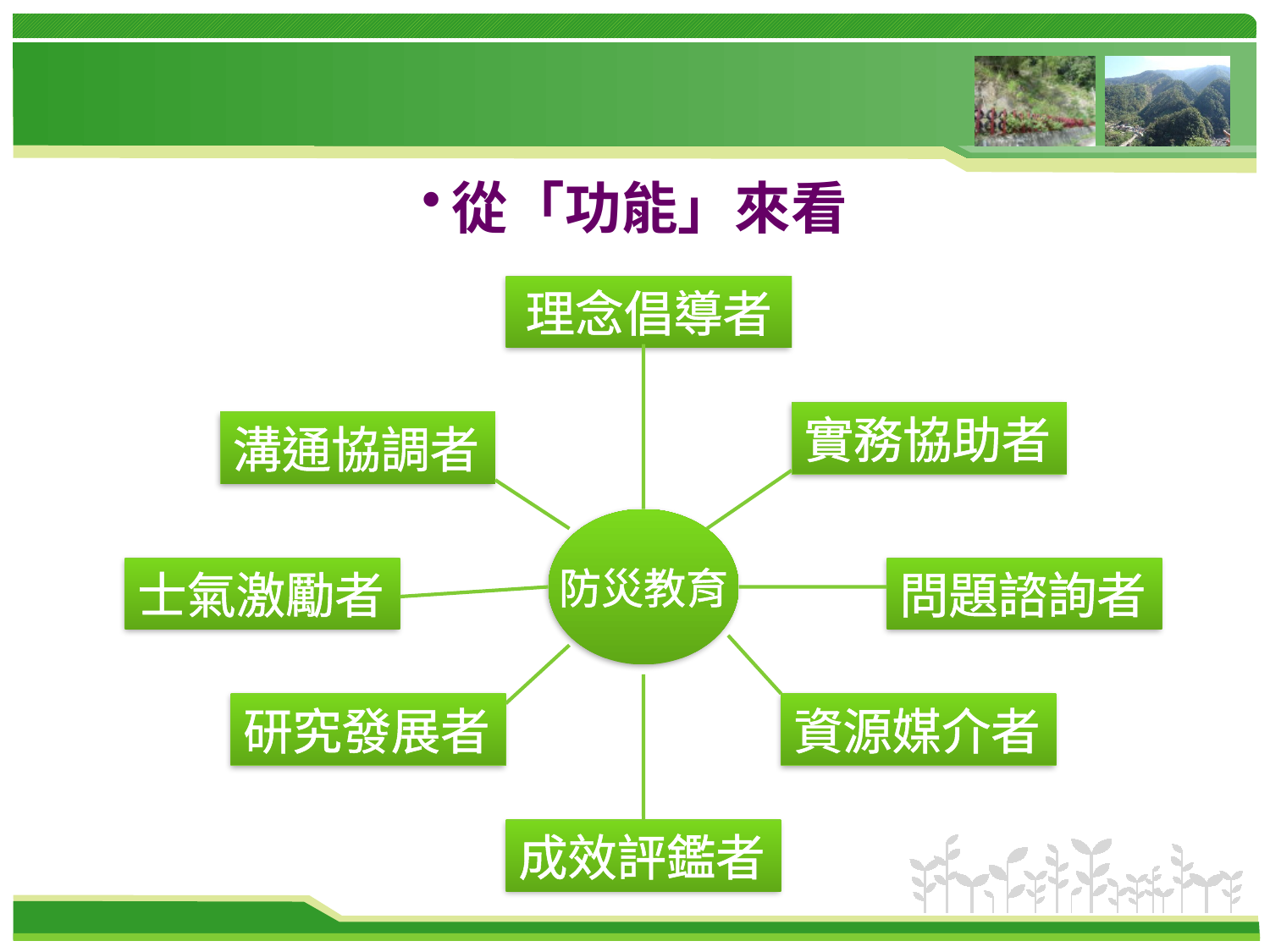

從「功能」來看
理念倡導者

實務協助者
溝通協調者

防災教育
士氣激勵者
問題諮詢者

研究發展者
資源媒介者
成效評鑑者